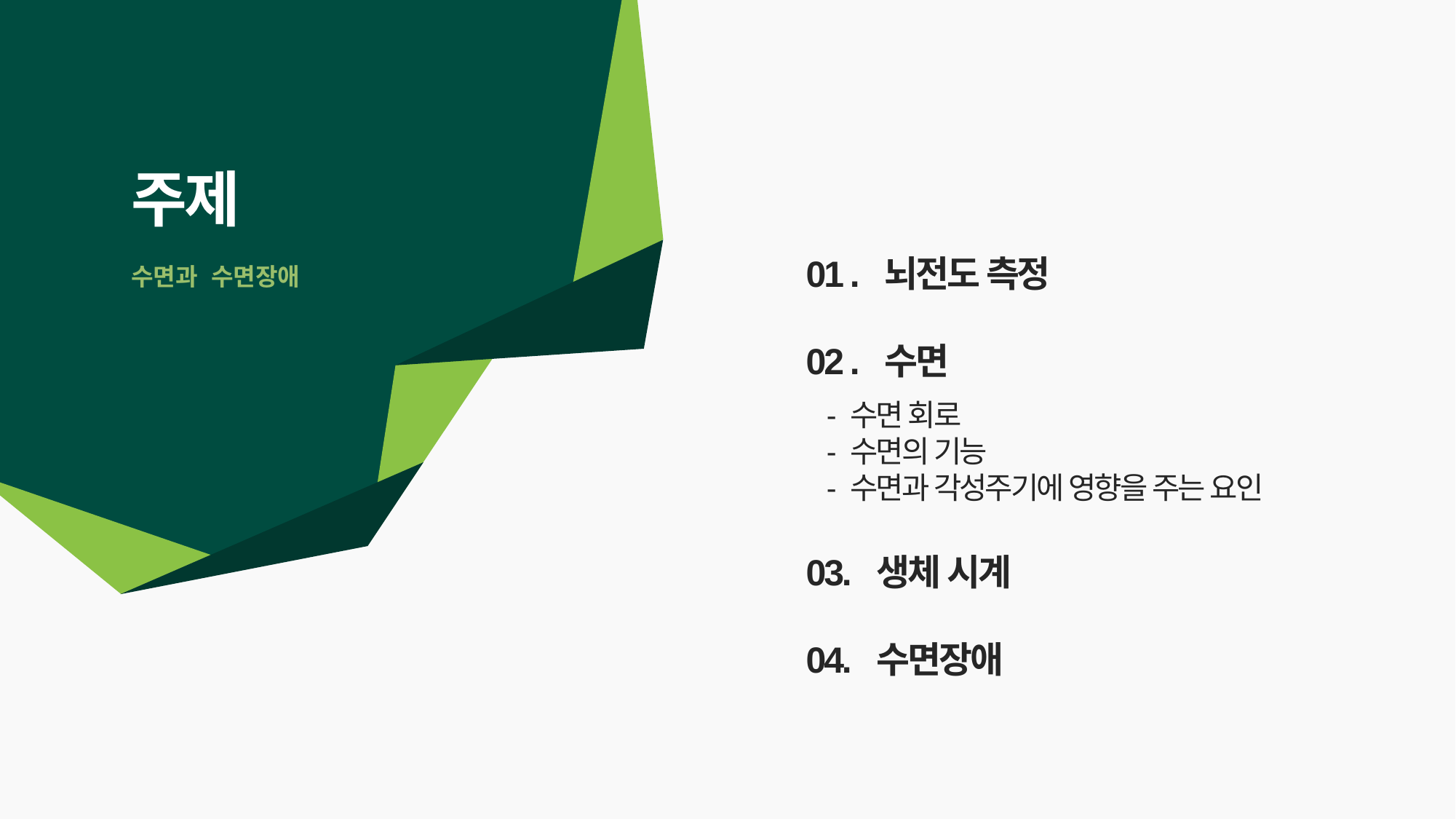

주제
01 .  뇌전도 측정

02 .  수면

   - 수면 회로
   - 수면의 기능
   - 수면과 각성주기에 영향을 주는 요인

03.  생체 시계

04.  수면장애

수면과  수면장애